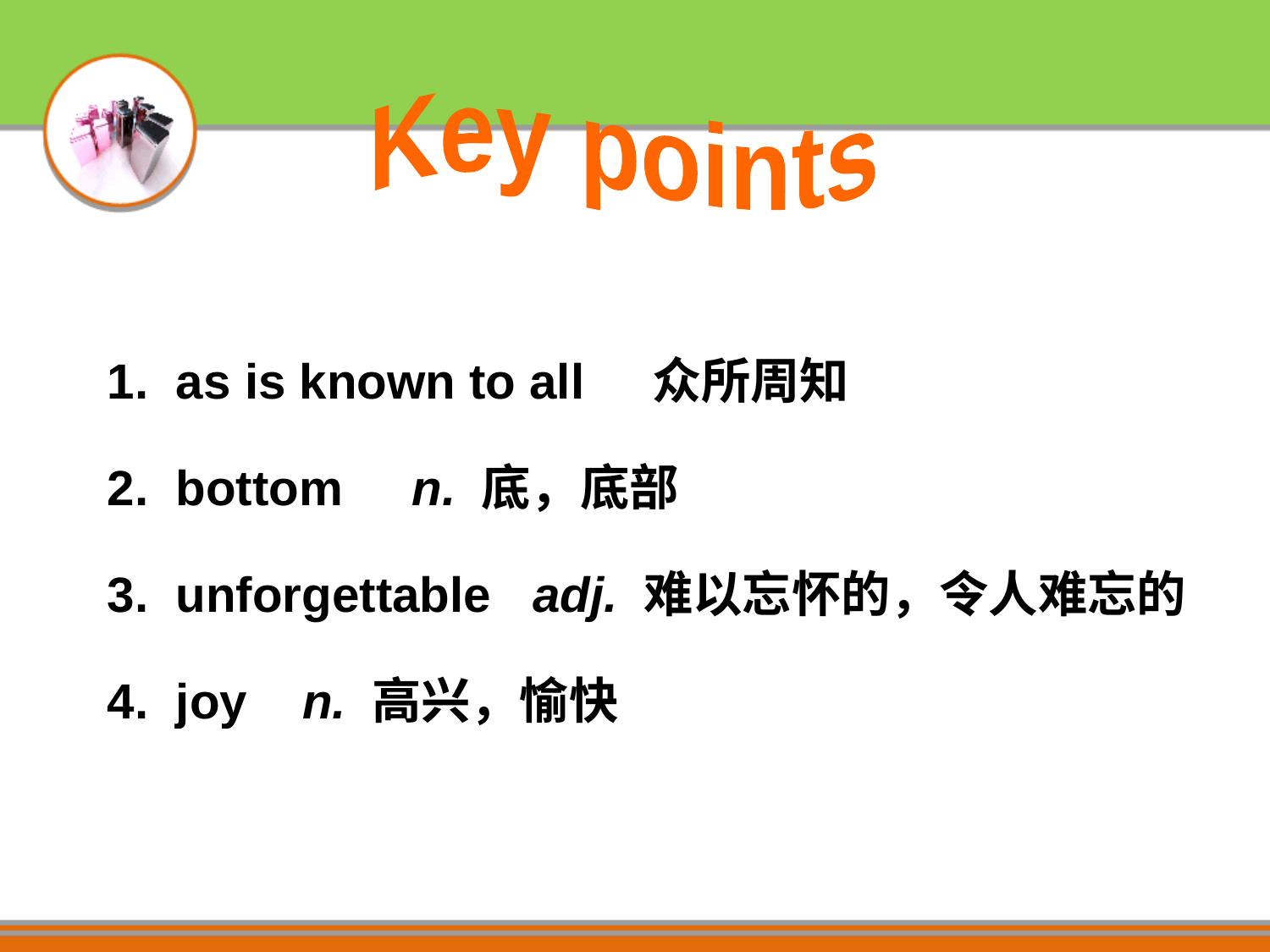

Key points
1.  as is known to all    众所周知
2.  bottom     n. 底，底部
3.  unforgettable   adj. 难以忘怀的，令人难忘的
4.  joy    n. 高兴，愉快